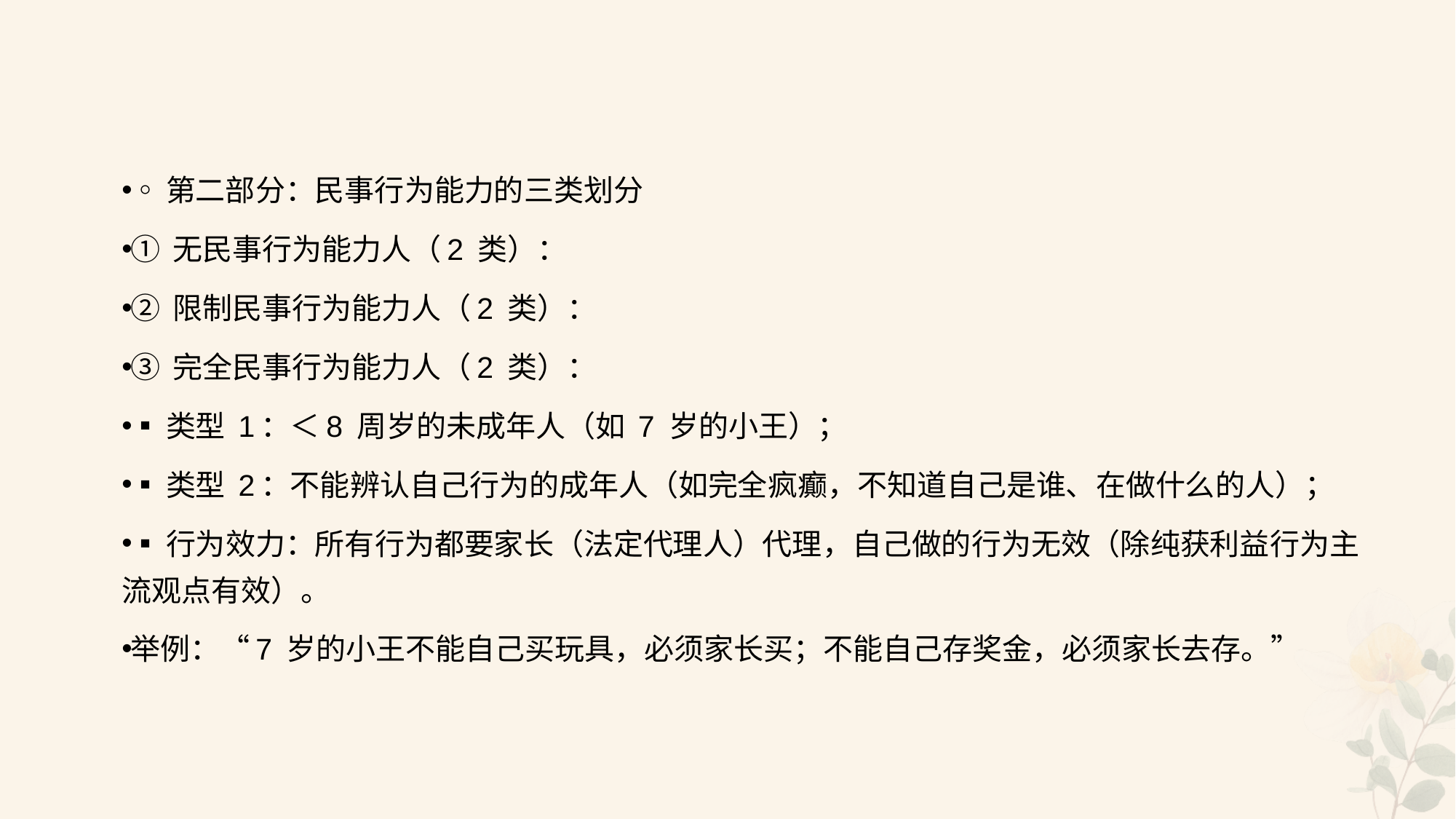

#
◦第二部分：民事行为能力的三类划分
① 无民事行为能力人（2 类）：
② 限制民事行为能力人（2 类）：
③ 完全民事行为能力人（2 类）：
▪类型 1：＜8 周岁的未成年人（如 7 岁的小王）；
▪类型 2：不能辨认自己行为的成年人（如完全疯癫，不知道自己是谁、在做什么的人）；
▪行为效力：所有行为都要家长（法定代理人）代理，自己做的行为无效（除纯获利益行为主流观点有效）。
举例：“7 岁的小王不能自己买玩具，必须家长买；不能自己存奖金，必须家长去存。”